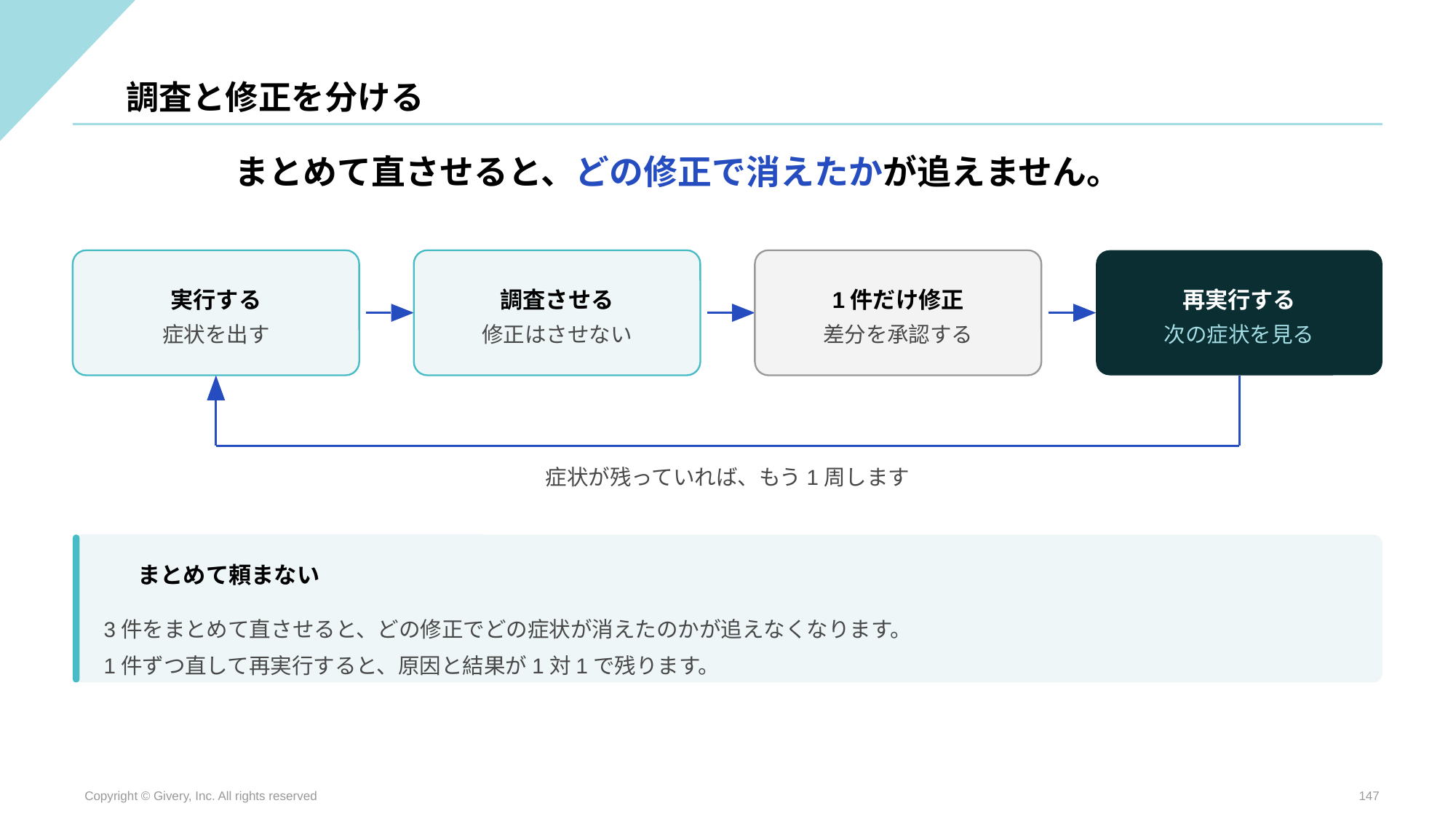

調査と修正を分ける

まとめて直させると、どの修正で消えたかが追えません。

実行する
調査させる
1件だけ修正
再実行する

症状を出す
修正はさせない
差分を承認する
次の症状を見る

症状が残っていれば、もう1周します

まとめて頼まない
3件をまとめて直させると、どの修正でどの症状が消えたのかが追えなくなります。
1件ずつ直して再実行すると、原因と結果が1対1で残ります。
Copyright © Givery, Inc. All rights reserved
147